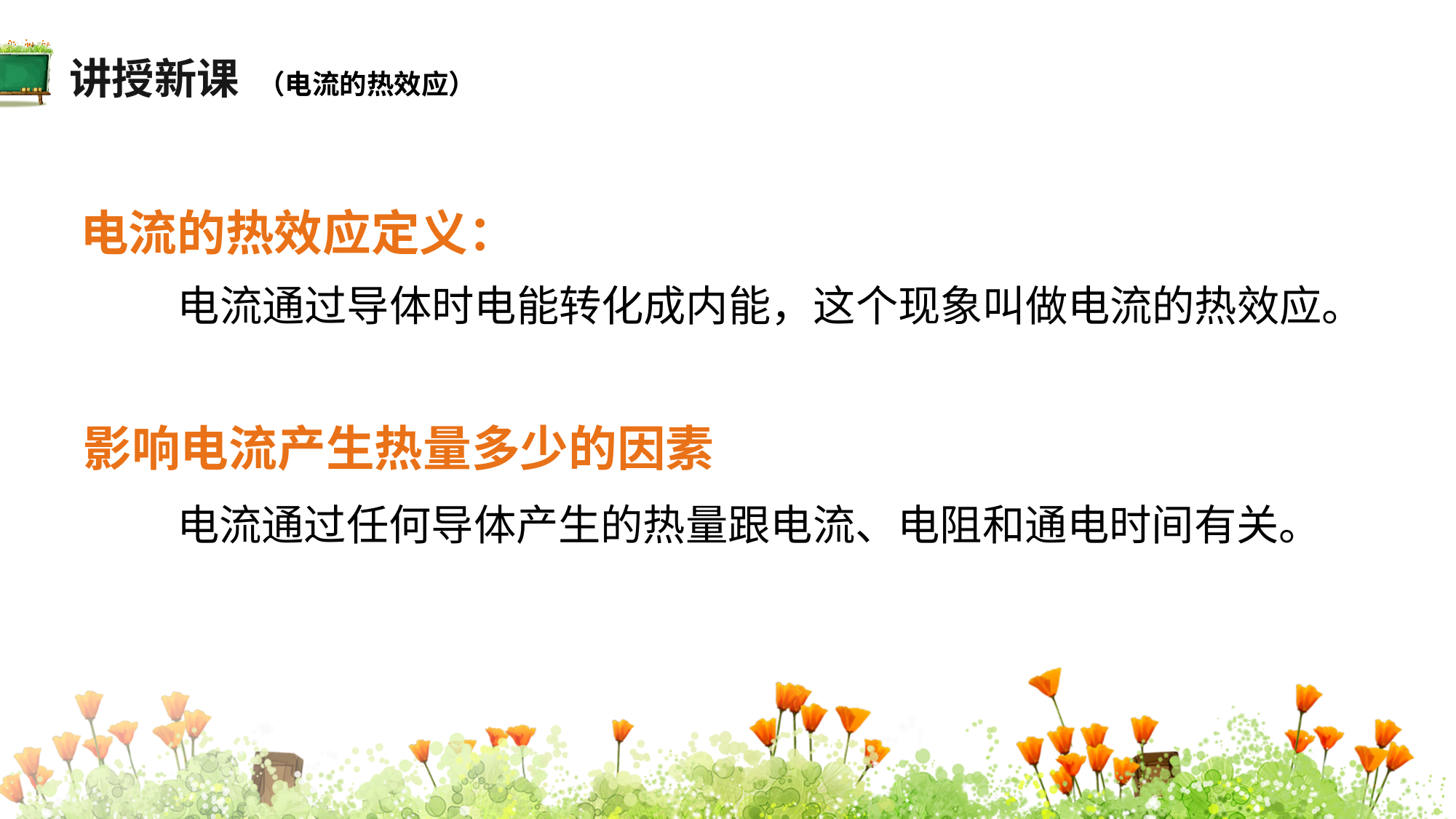

讲授新课
（电流的热效应）

电流的热效应定义：
电流通过导体时电能转化成内能，这个现象叫做电流的热效应。
影响电流产生热量多少的因素
电流通过任何导体产生的热量跟电流、电阻和通电时间有关。